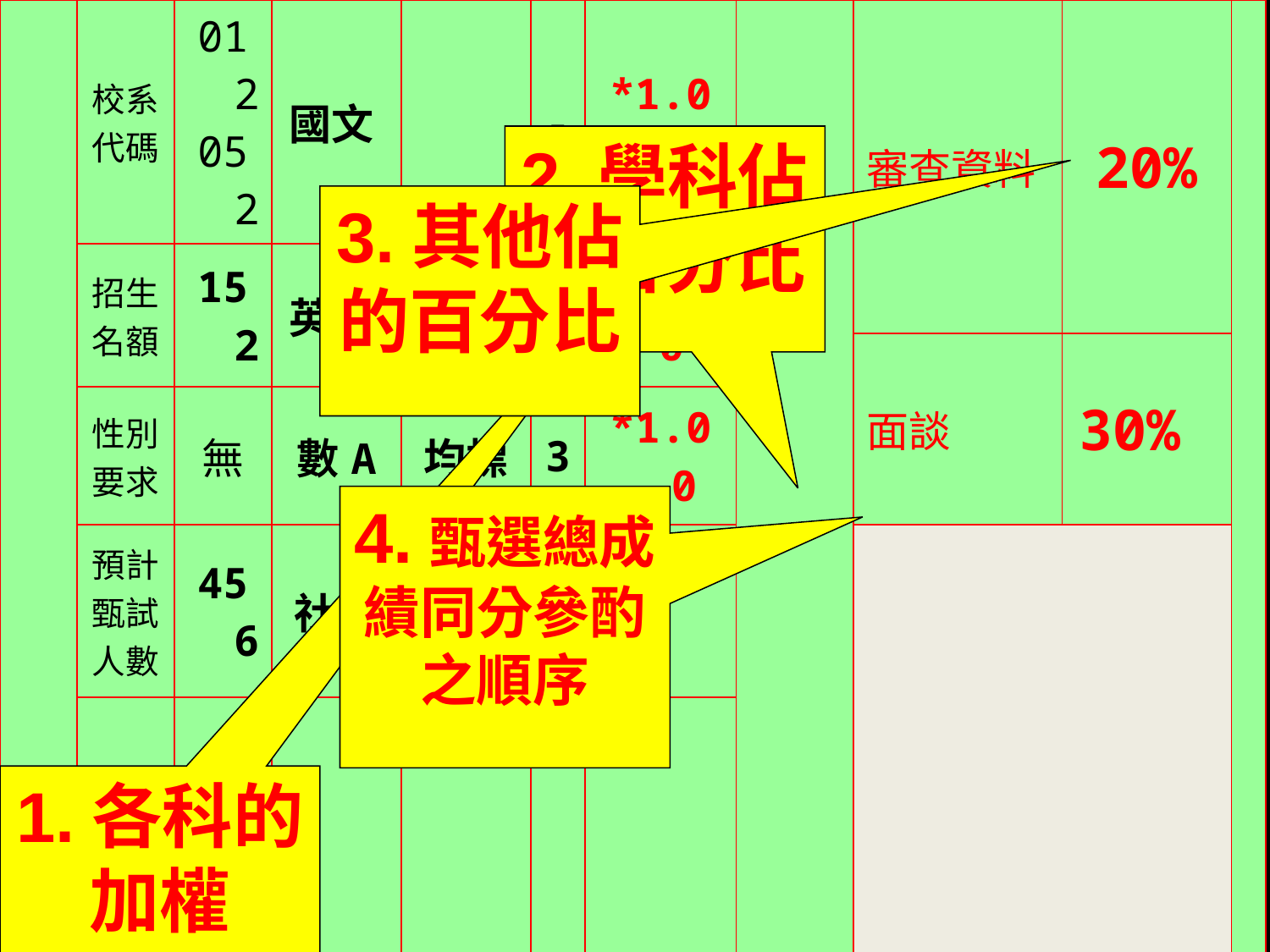

| 中 國 醫 藥 大 學 - 藥 學 系 個 人 申 請 第 二 階 段 | 校系 代碼 | 012 052 | 國文 |  | - | \*1.00 | 50% | 審查資料 | 20% |  |
| --- | --- | --- | --- | --- | --- | --- | --- | --- | --- | --- |
|  | 招生 名額 | 152 | 英文 | 均標 | - | \*1.00 |  |  |  |  |
|  |  |  |  |  |  |  |  | 面談 | 30% |  |
|  | 性別 要求 | 無 | 數A | 均標 | 3 | \*1.00 |  |  |  |  |
|  | 預計 甄試 人數 | 456 | 社會 | -- | - |  |  | 甄選總成績同分參酌之順序 |  |  |
|  | 原住 民外 加名 額 | 14 | 自然 | 均標 | 5 | \*1.25 |  |  |  |  |
|  |  |  |  |  |  |  |  | 一、面談 二、學測國英數A自之級分總和 三、學測自然級分 四、學測英文級分 |  |  |
|  | 指定 項目 甄試 費 | 1100 | 英聽 | B級 | - | -- |  |  |  |  |
2.學科佔的百分比
3.其他佔的百分比
4.甄選總成績同分參酌之順序
1.各科的
加權